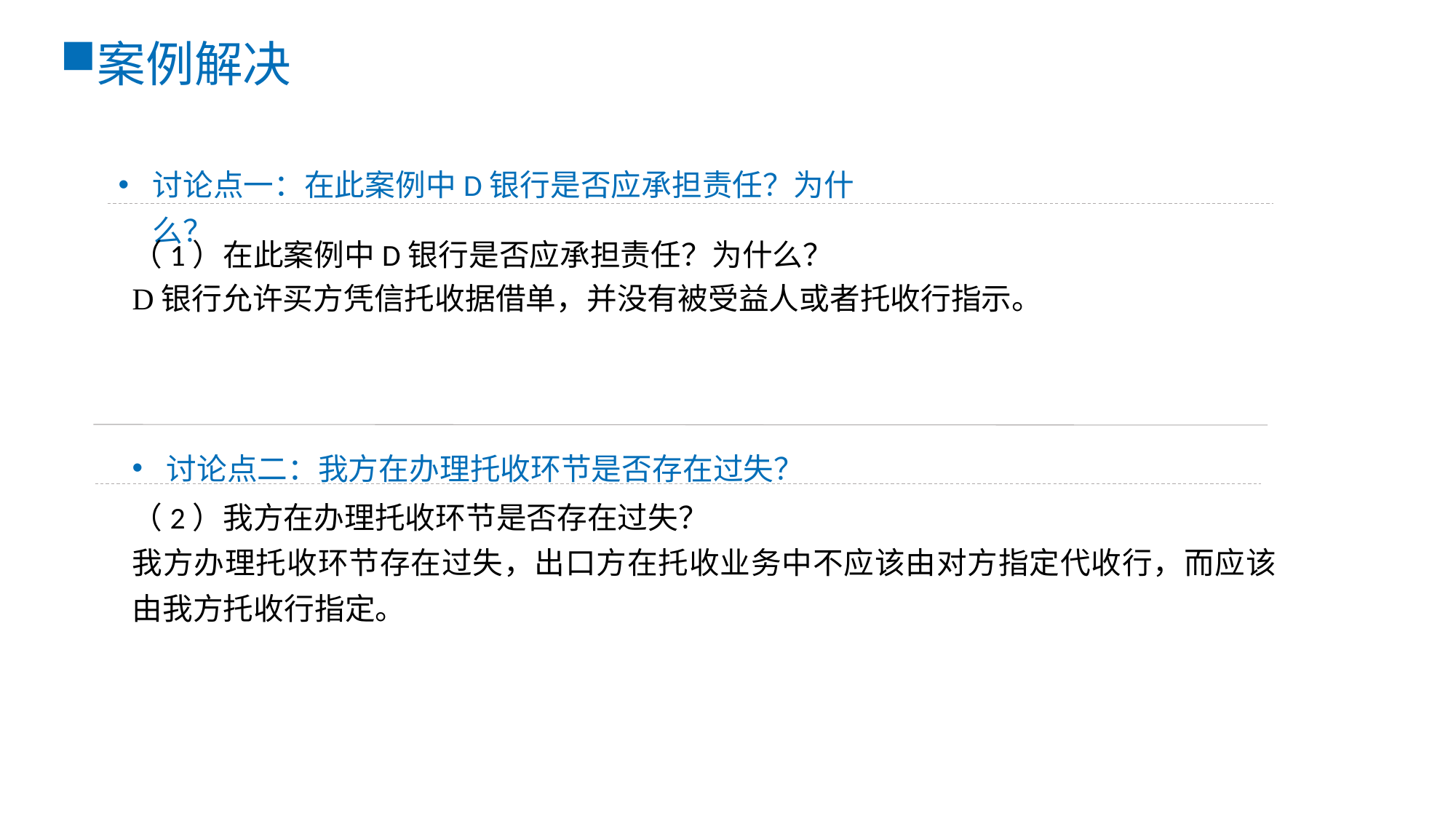

案例解决
讨论点一：在此案例中D银行是否应承担责任？为什么？

（1）在此案例中D银行是否应承担责任？为什么？
D银行允许买方凭信托收据借单，并没有被受益人或者托收行指示。
讨论点二：我方在办理托收环节是否存在过失？
（2）我方在办理托收环节是否存在过失？
我方办理托收环节存在过失，出口方在托收业务中不应该由对方指定代收行，而应该由我方托收行指定。